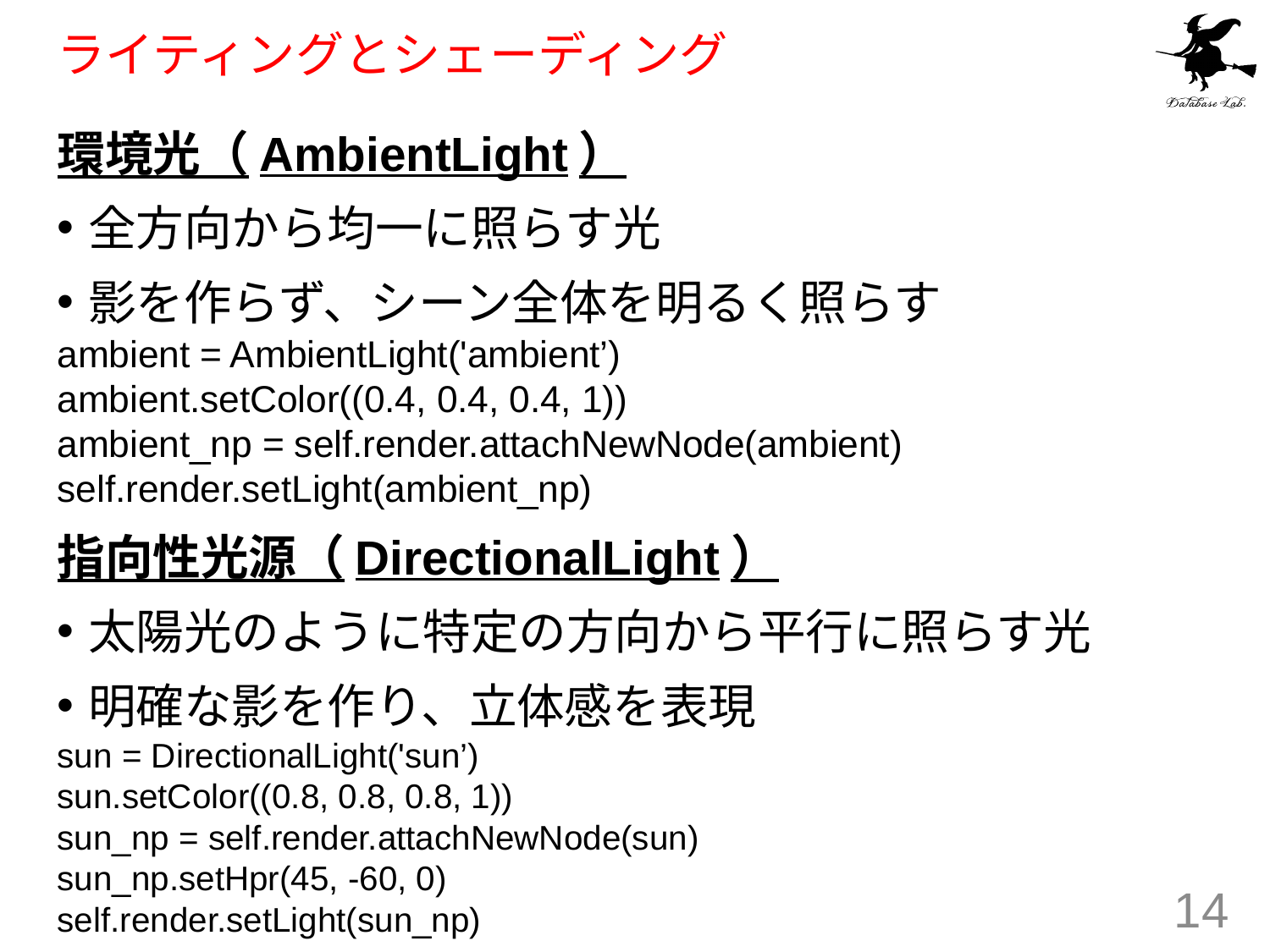

# ライティングとシェーディング
環境光（AmbientLight）
全方向から均一に照らす光
影を作らず、シーン全体を明るく照らす
ambient = AmbientLight('ambient’)
ambient.setColor((0.4, 0.4, 0.4, 1))
ambient_np = self.render.attachNewNode(ambient)
self.render.setLight(ambient_np)
指向性光源（DirectionalLight）
太陽光のように特定の方向から平行に照らす光
明確な影を作り、立体感を表現
sun = DirectionalLight('sun’)
sun.setColor((0.8, 0.8, 0.8, 1))
sun_np = self.render.attachNewNode(sun)
sun_np.setHpr(45, -60, 0)
self.render.setLight(sun_np)
14